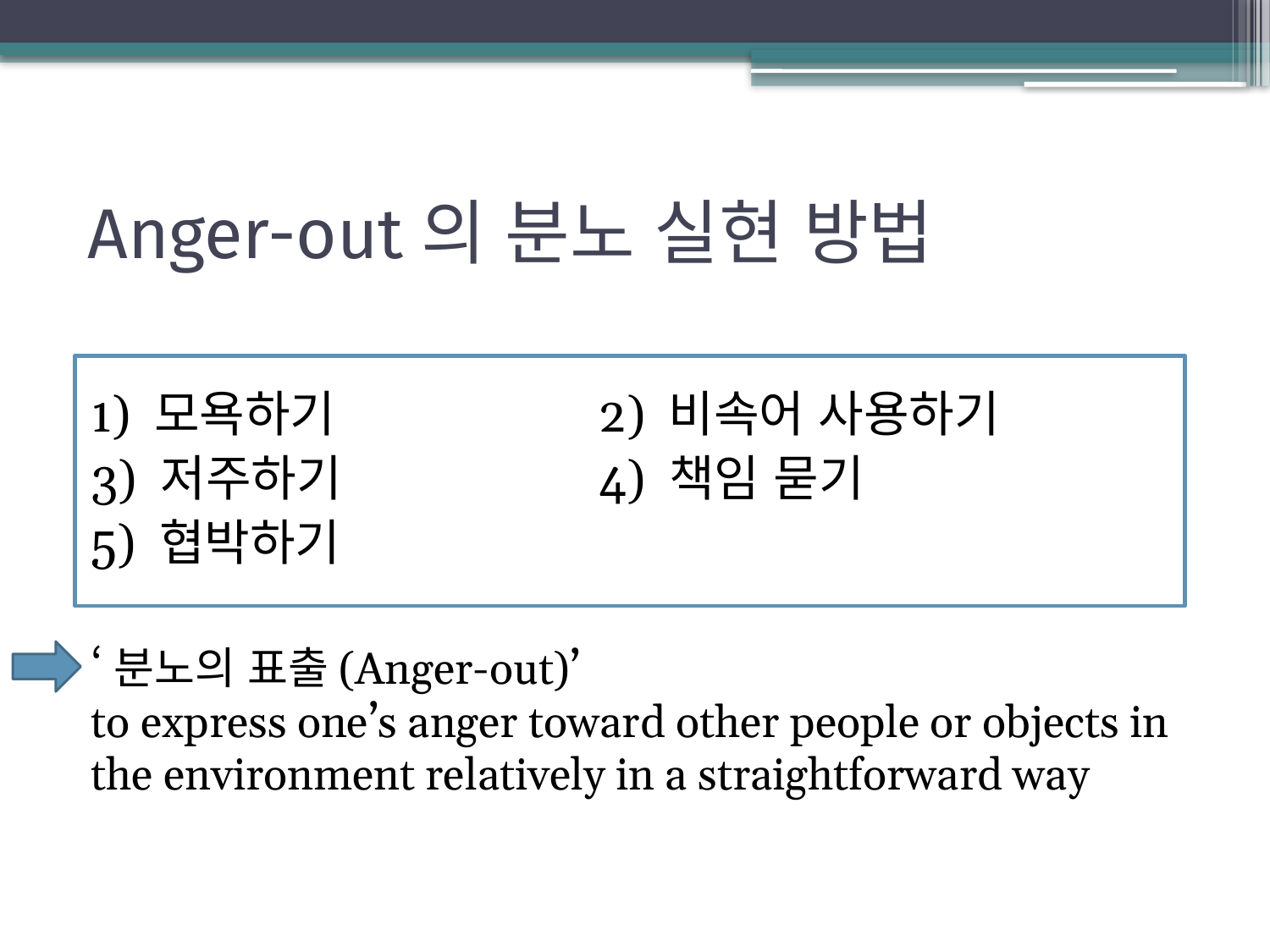

# Anger-out의 분노 실현 방법

1) 모욕하기			2) 비속어 사용하기
3) 저주하기			4) 책임 묻기
5) 협박하기

‘분노의 표출(Anger-out)’
to express one’s anger toward other people or objects in the environment relatively in a straightforward way